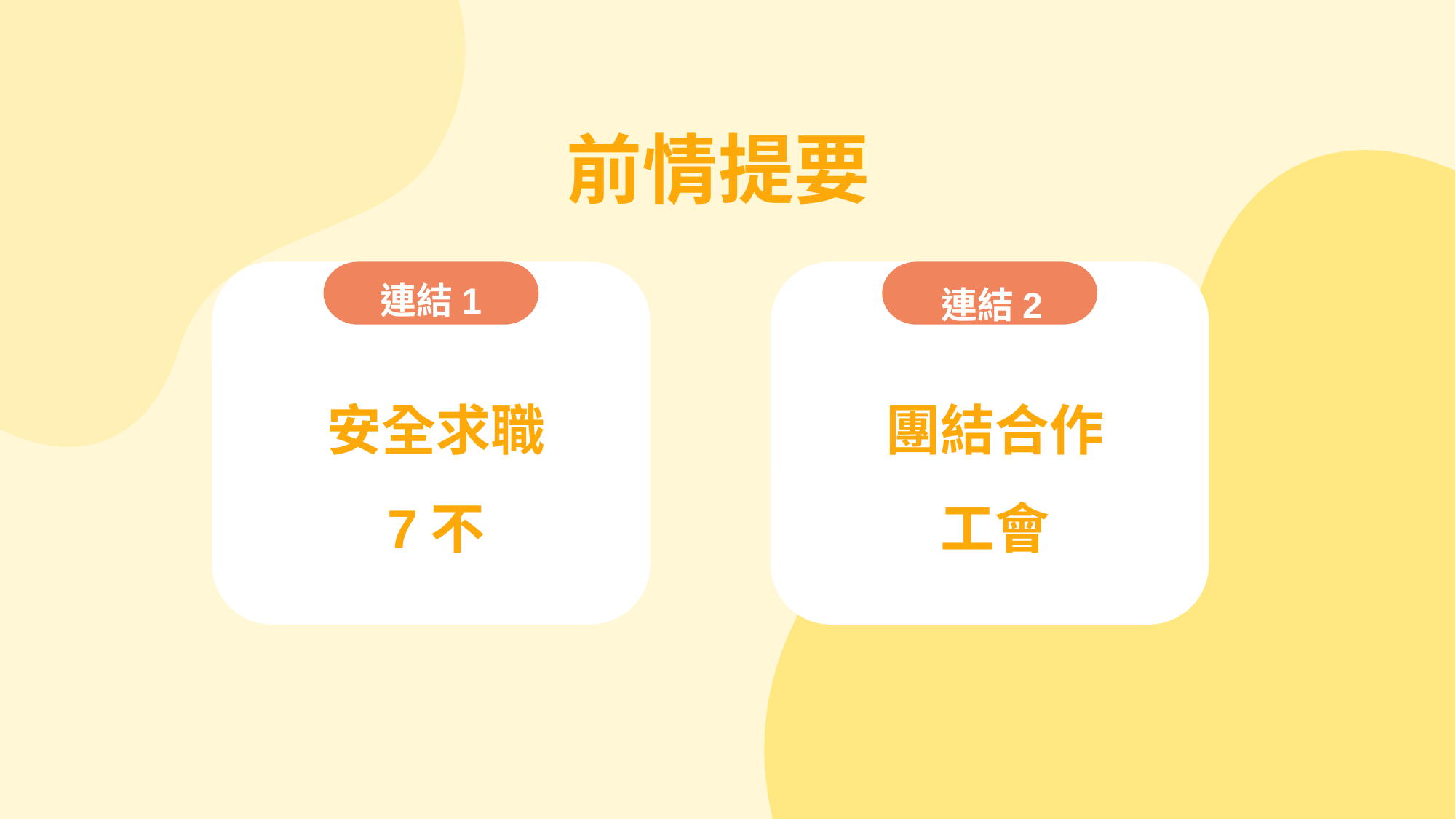

前情提要
連結1
連結2

安全求職
7不
團結合作
工會